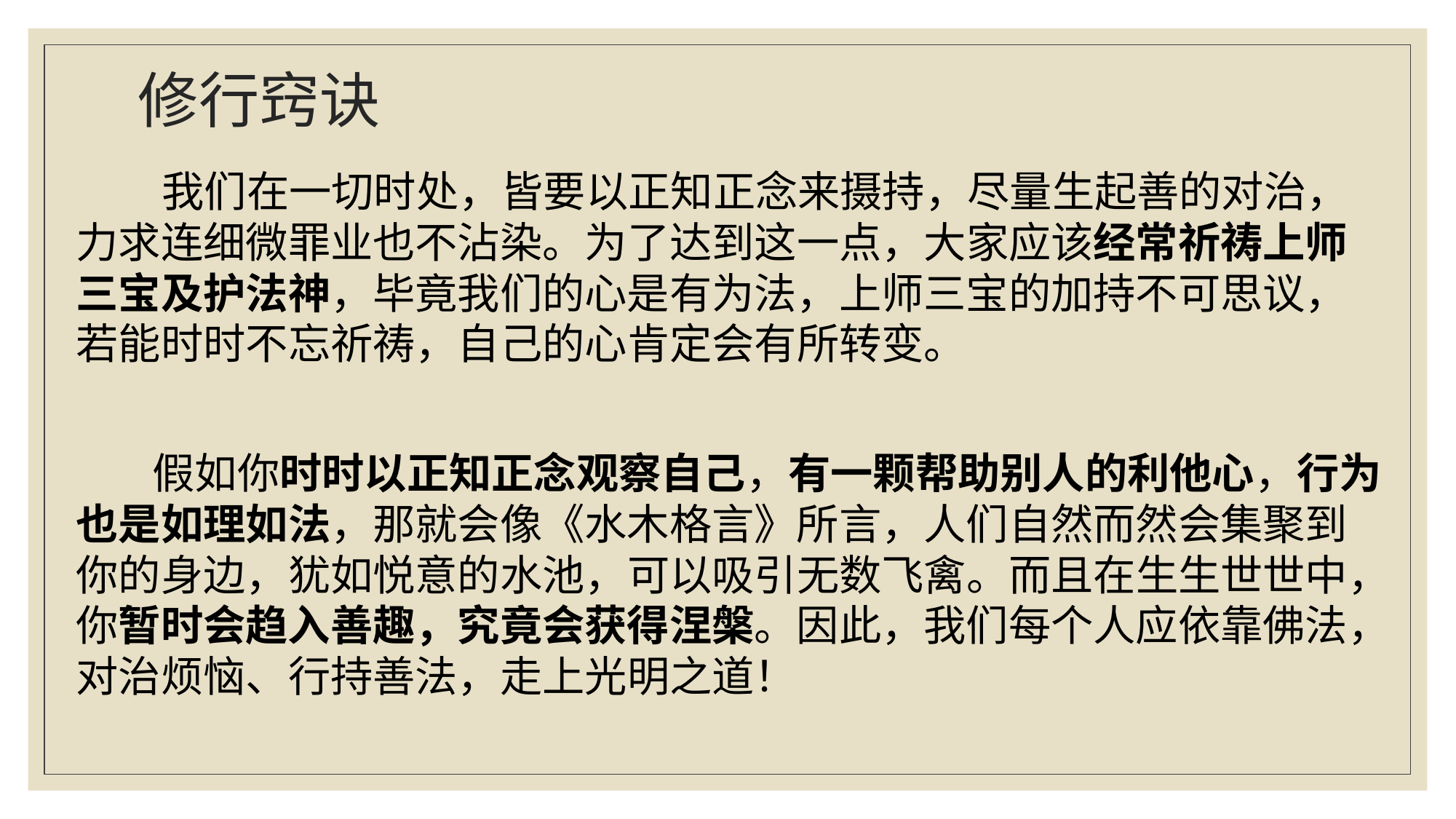

# 修行窍诀
        我们在一切时处，皆要以正知正念来摄持，尽量生起善的对治，力求连细微罪业也不沾染。为了达到这一点，大家应该经常祈祷上师三宝及护法神，毕竟我们的心是有为法，上师三宝的加持不可思议，若能时时不忘祈祷，自己的心肯定会有所转变。

       假如你时时以正知正念观察自己，有一颗帮助别人的利他心，行为也是如理如法，那就会像《水木格言》所言，人们自然而然会集聚到你的身边，犹如悦意的水池，可以吸引无数飞禽。而且在生生世世中，你暂时会趋入善趣，究竟会获得涅槃。因此，我们每个人应依靠佛法，对治烦恼、行持善法，走上光明之道！